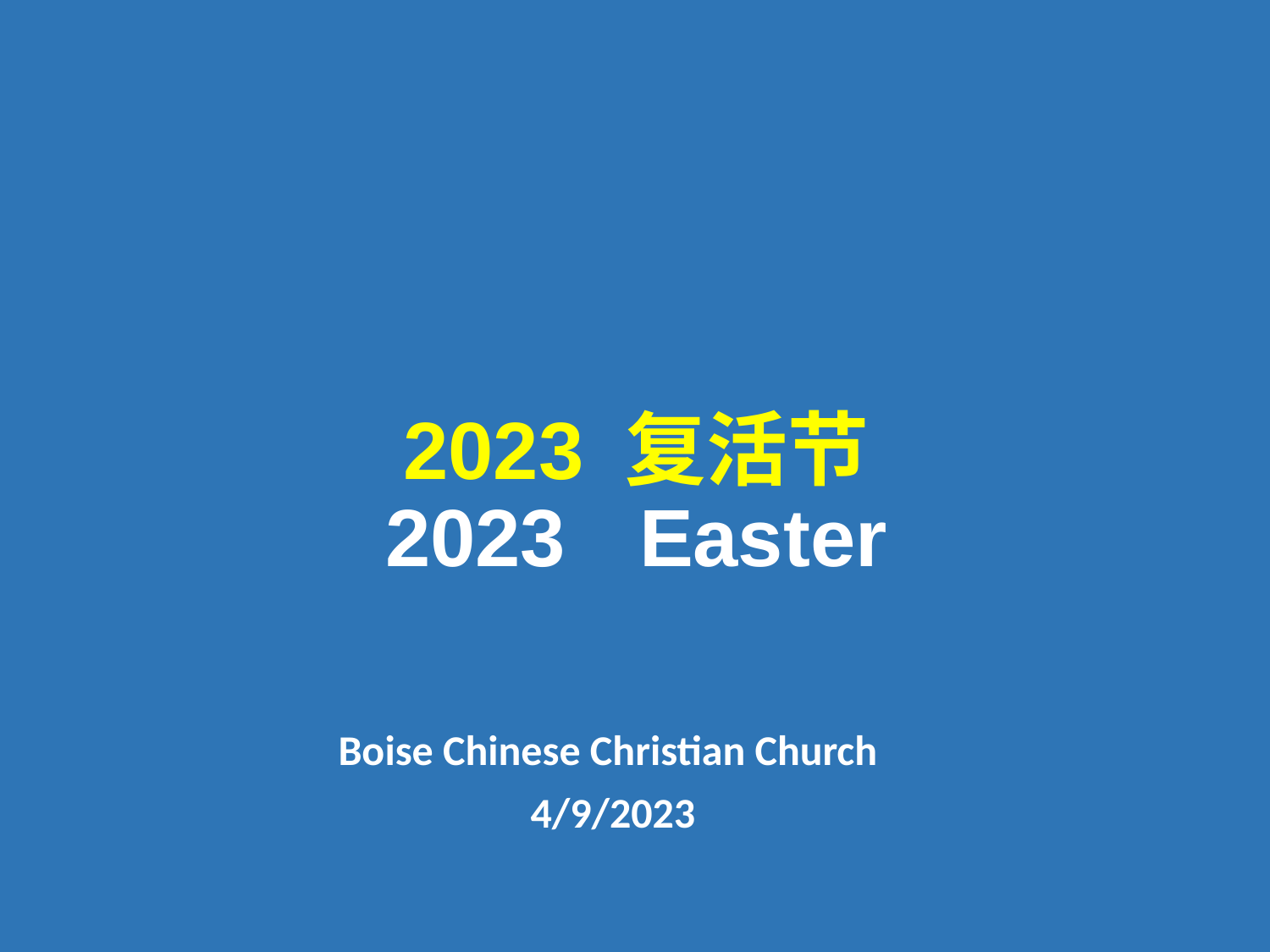

# 2023 复活节 2023 	Easter
Boise Chinese Christian Church
4/9/2023